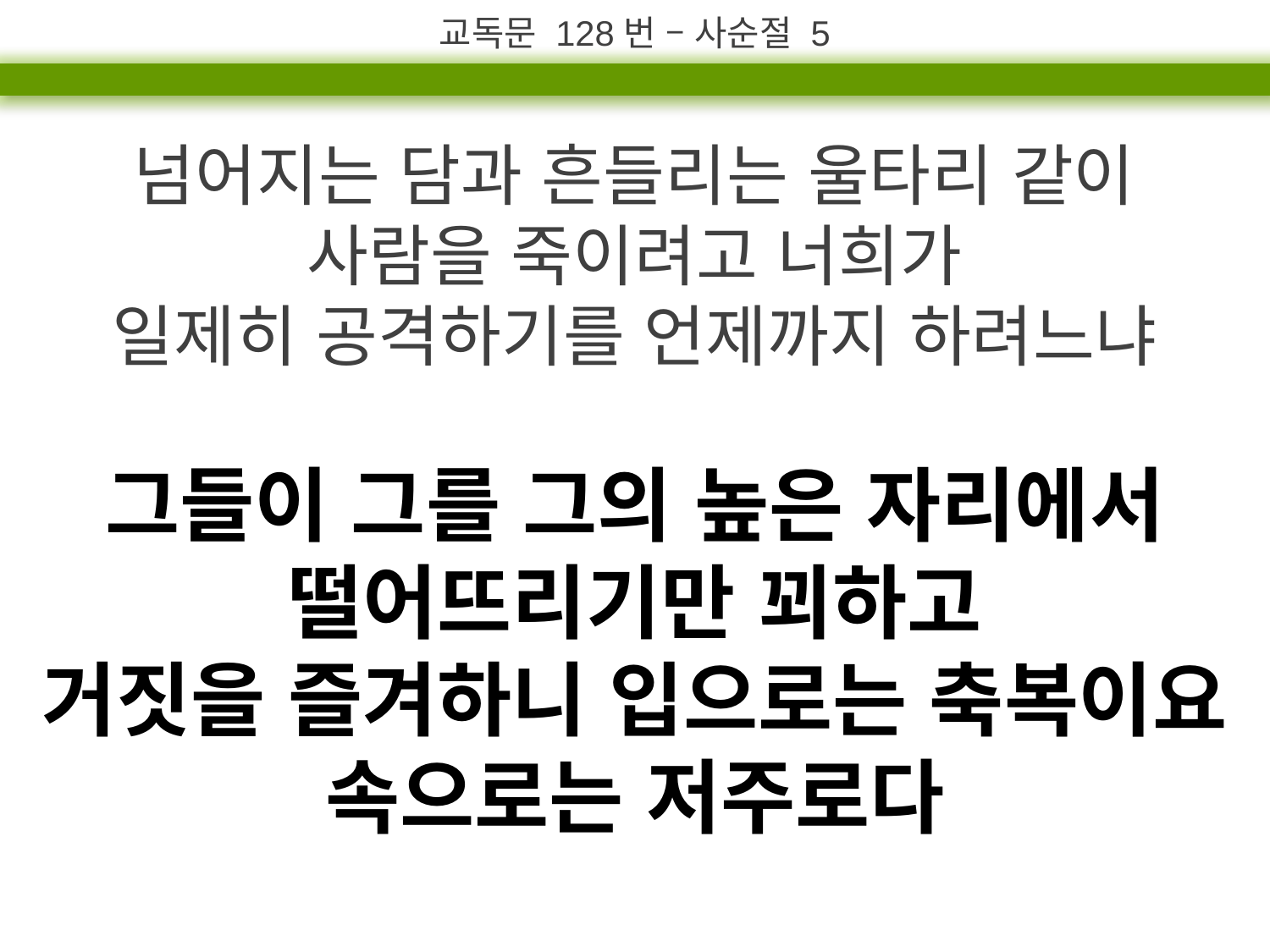

교독문 128번 – 사순절 5

넘어지는 담과 흔들리는 울타리 같이
사람을 죽이려고 너희가
일제히 공격하기를 언제까지 하려느냐
그들이 그를 그의 높은 자리에서
떨어뜨리기만 꾀하고
거짓을 즐겨하니 입으로는 축복이요 속으로는 저주로다